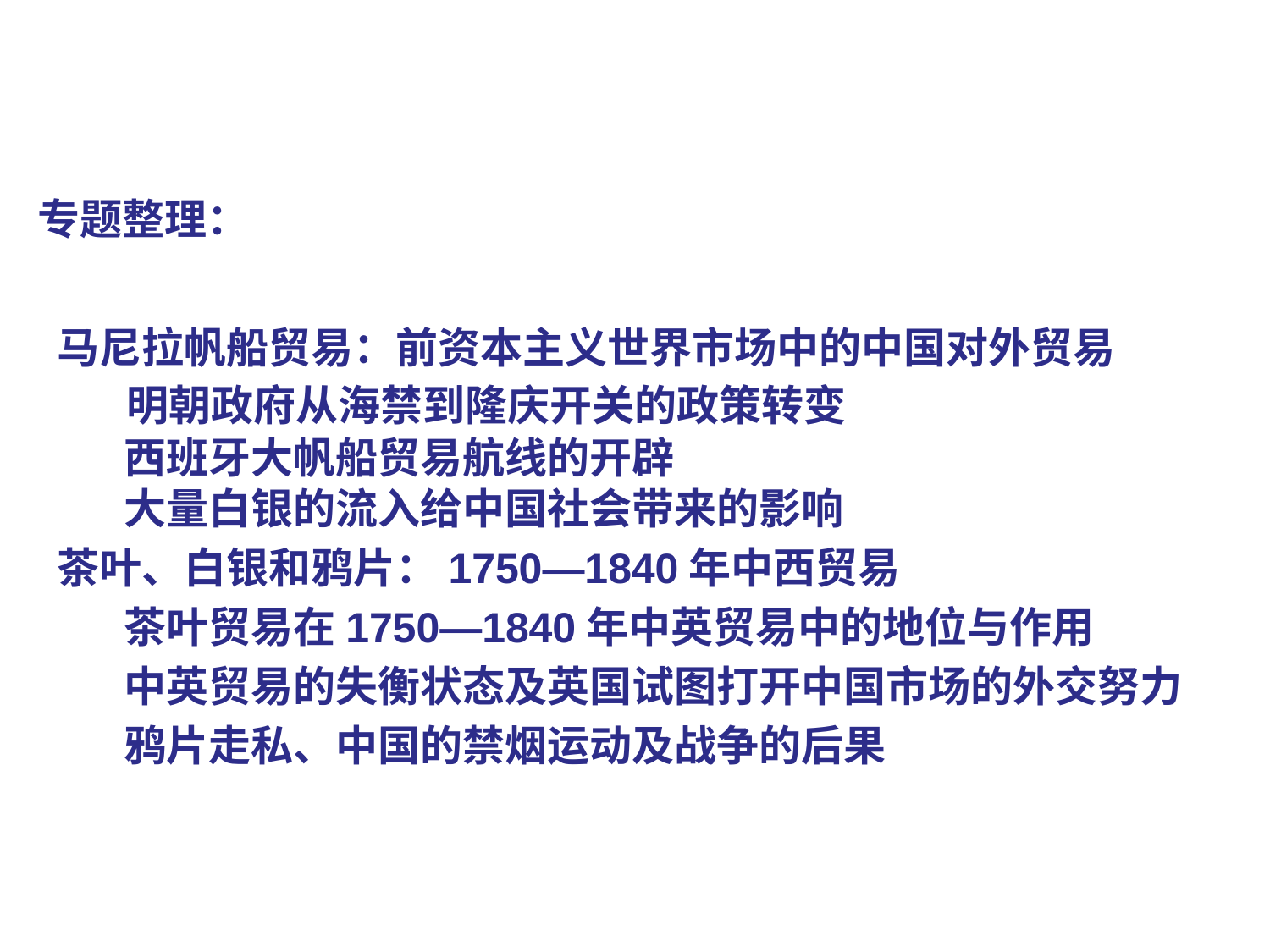

专题整理：

 马尼拉帆船贸易：前资本主义世界市场中的中国对外贸易
       明朝政府从海禁到隆庆开关的政策转变
        西班牙大帆船贸易航线的开辟
        大量白银的流入给中国社会带来的影响
 茶叶、白银和鸦片：1750—1840年中西贸易
        茶叶贸易在1750—1840年中英贸易中的地位与作用
        中英贸易的失衡状态及英国试图打开中国市场的外交努力
        鸦片走私、中国的禁烟运动及战争的后果